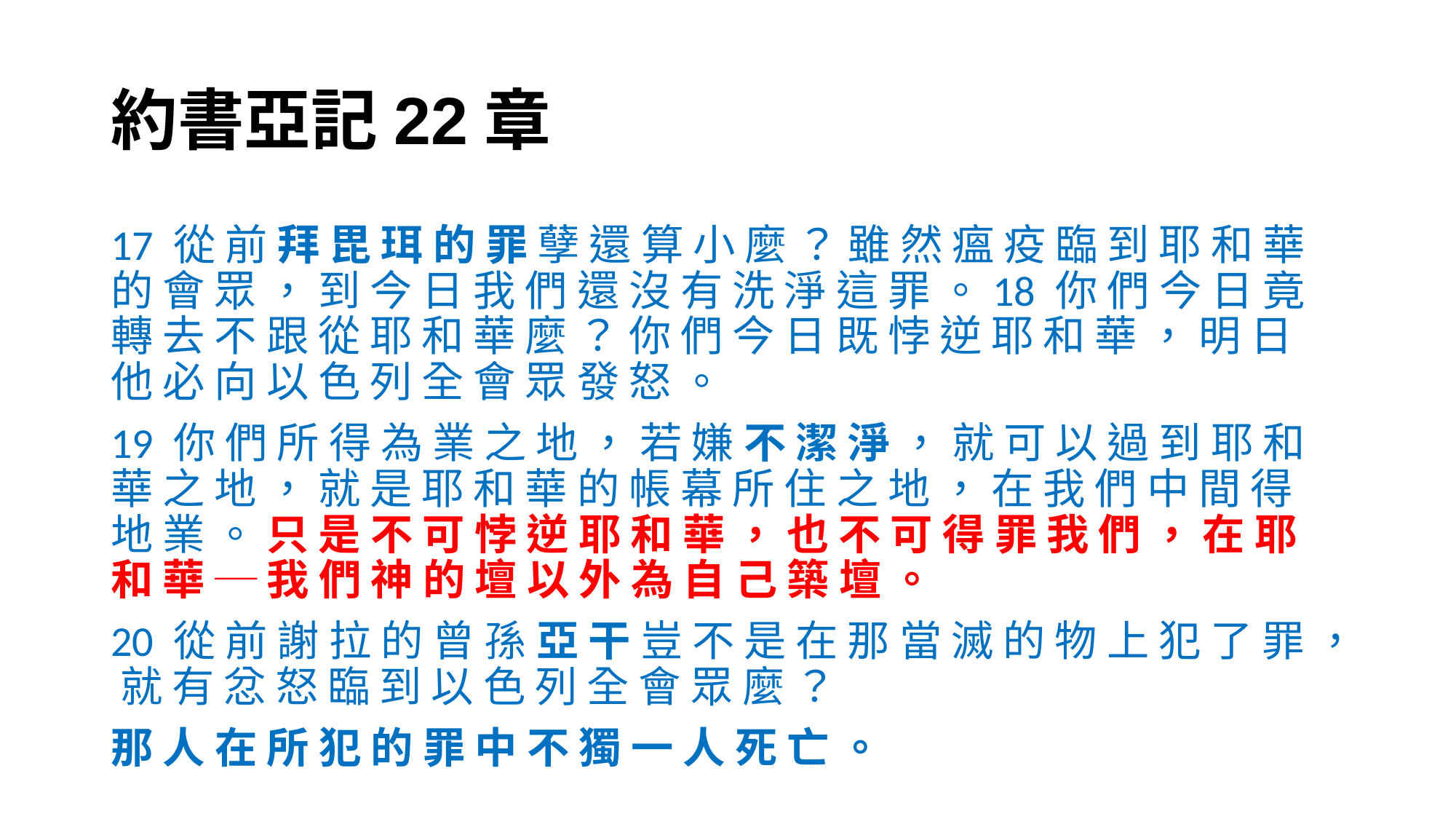

# 約書亞記22章
17 從 前 拜 毘 珥 的 罪 孽 還 算 小 麼 ？ 雖 然 瘟 疫 臨 到 耶 和 華 的 會 眾 ， 到 今 日 我 們 還 沒 有 洗 淨 這 罪 。18 你 們 今 日 竟 轉 去 不 跟 從 耶 和 華 麼 ？ 你 們 今 日 既 悖 逆 耶 和 華 ， 明 日 他 必 向 以 色 列 全 會 眾 發 怒 。
19 你 們 所 得 為 業 之 地 ， 若 嫌 不 潔 淨 ， 就 可 以 過 到 耶 和 華 之 地 ， 就 是 耶 和 華 的 帳 幕 所 住 之 地 ， 在 我 們 中 間 得 地 業 。 只 是 不 可 悖 逆 耶 和 華 ， 也 不 可 得 罪 我 們 ， 在 耶 和 華 ─ 我 們 神 的 壇 以 外 為 自 己 築 壇 。
20 從 前 謝 拉 的 曾 孫 亞 干 豈 不 是 在 那 當 滅 的 物 上 犯 了 罪 ， 就 有 忿 怒 臨 到 以 色 列 全 會 眾 麼 ？
那 人 在 所 犯 的 罪 中 不 獨 一 人 死 亡 。